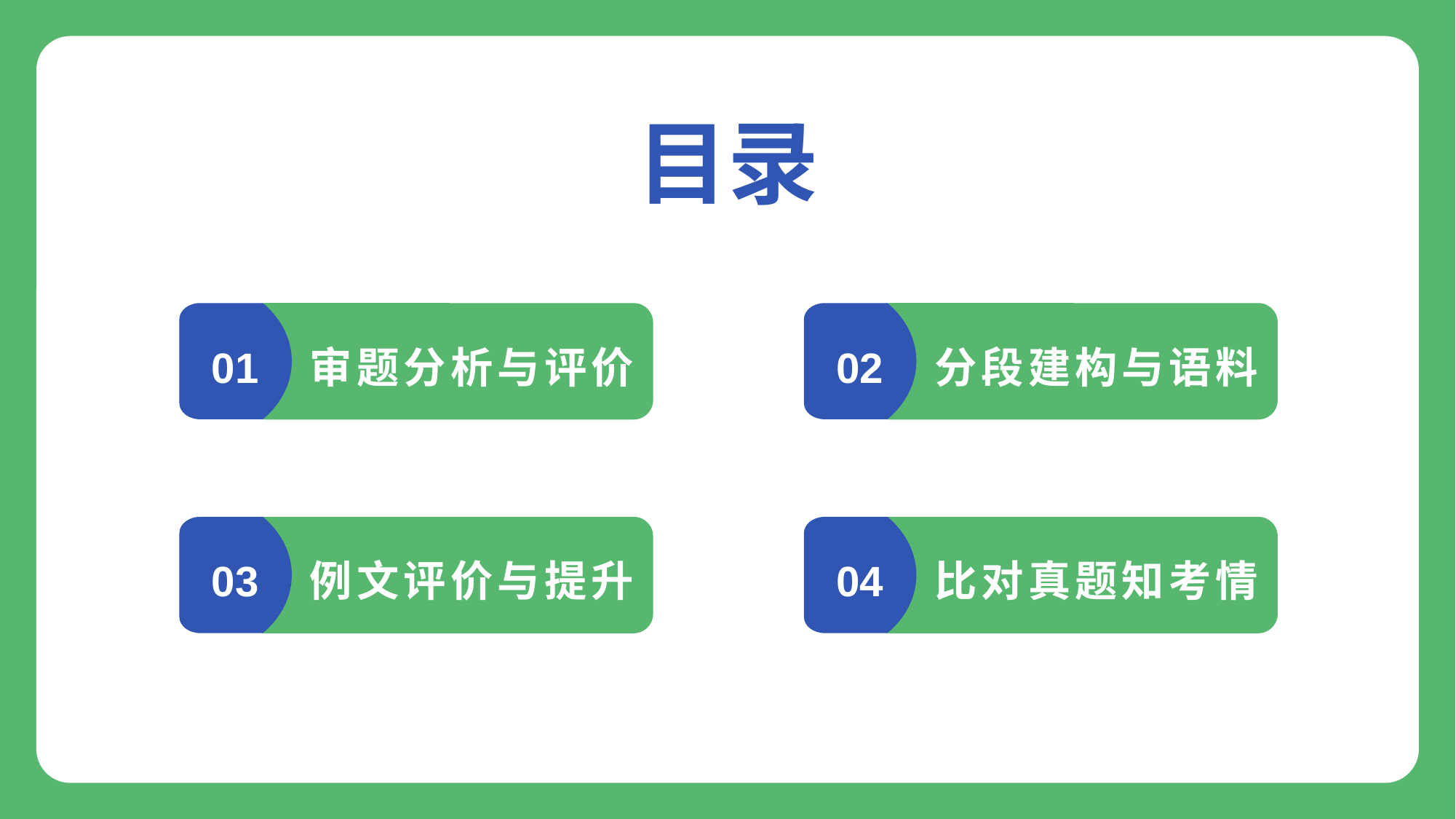

# 目录

01
审题分析与评价
02
分段建构与语料

03
例文评价与提升
04
比对真题知考情